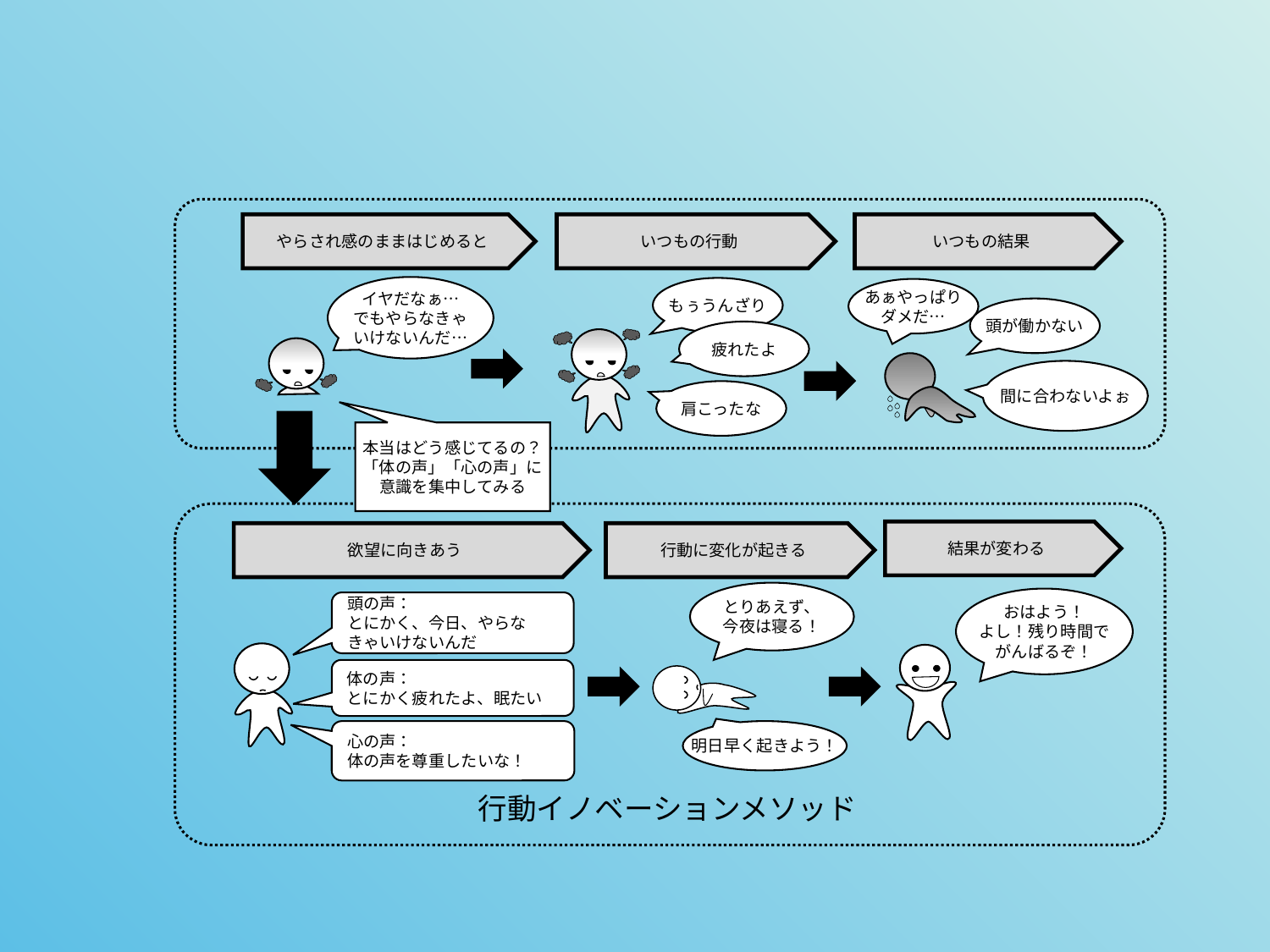

#

やらされ感のままはじめると
いつもの行動
いつもの結果
イヤだなぁ…
でもやらなきゃ
いけないんだ…
もぅうんざり
あぁやっぱり
ダメだ…
頭が働かない
疲れたよ

間に合わないよぉ
肩こったな

本当はどう感じてるの？
「体の声」「心の声」に
意識を集中してみる

結果が変わる
欲望に向きあう
行動に変化が起きる
とりあえず、
今夜は寝る！
おはよう！
よし！残り時間で
がんばるぞ！
頭の声：
とにかく、今日、やらなきゃいけないんだ

体の声：
とにかく疲れたよ、眠たい

明日早く起きよう！
心の声：
体の声を尊重したいな！
行動イノベーションメソッド